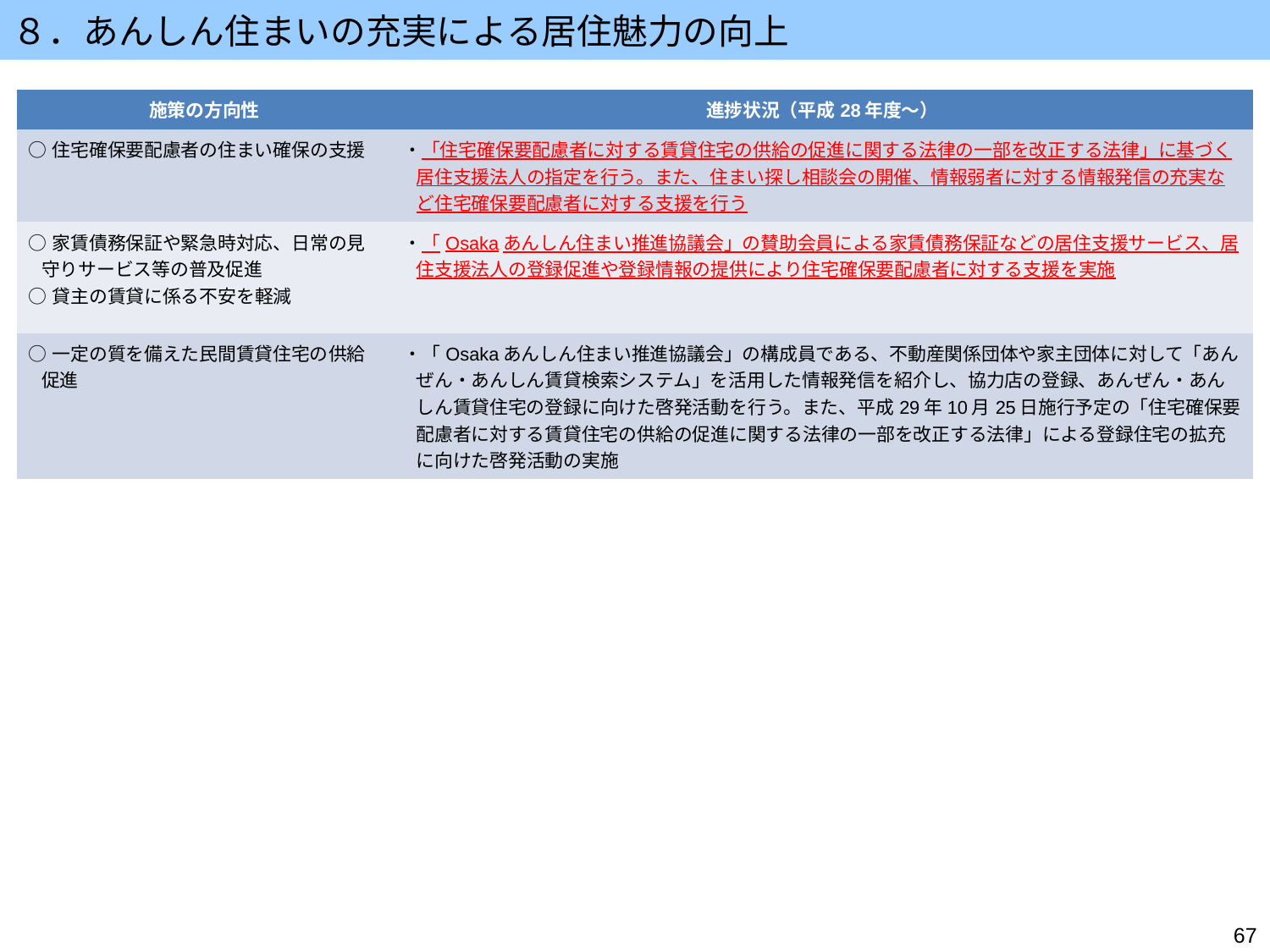

８．あんしん住まいの充実による居住魅力の向上
| 施策の方向性 | 進捗状況（平成28年度～） |
| --- | --- |
| ○住宅確保要配慮者の住まい確保の支援 | ・「住宅確保要配慮者に対する賃貸住宅の供給の促進に関する法律の一部を改正する法律」に基づく居住支援法人の指定を行う。また、住まい探し相談会の開催、情報弱者に対する情報発信の充実など住宅確保要配慮者に対する支援を行う |
| ○家賃債務保証や緊急時対応、日常の見守りサービス等の普及促進 ○貸主の賃貸に係る不安を軽減 | ・「Osakaあんしん住まい推進協議会」の賛助会員による家賃債務保証などの居住支援サービス、居住支援法人の登録促進や登録情報の提供により住宅確保要配慮者に対する支援を実施 |
| ○一定の質を備えた民間賃貸住宅の供給促進 | ・「Osakaあんしん住まい推進協議会」の構成員である、不動産関係団体や家主団体に対して「あんぜん・あんしん賃貸検索システム」を活用した情報発信を紹介し、協力店の登録、あんぜん・あんしん賃貸住宅の登録に向けた啓発活動を行う。また、平成29年10月25日施行予定の「住宅確保要配慮者に対する賃貸住宅の供給の促進に関する法律の一部を改正する法律」による登録住宅の拡充に向けた啓発活動の実施 |
67